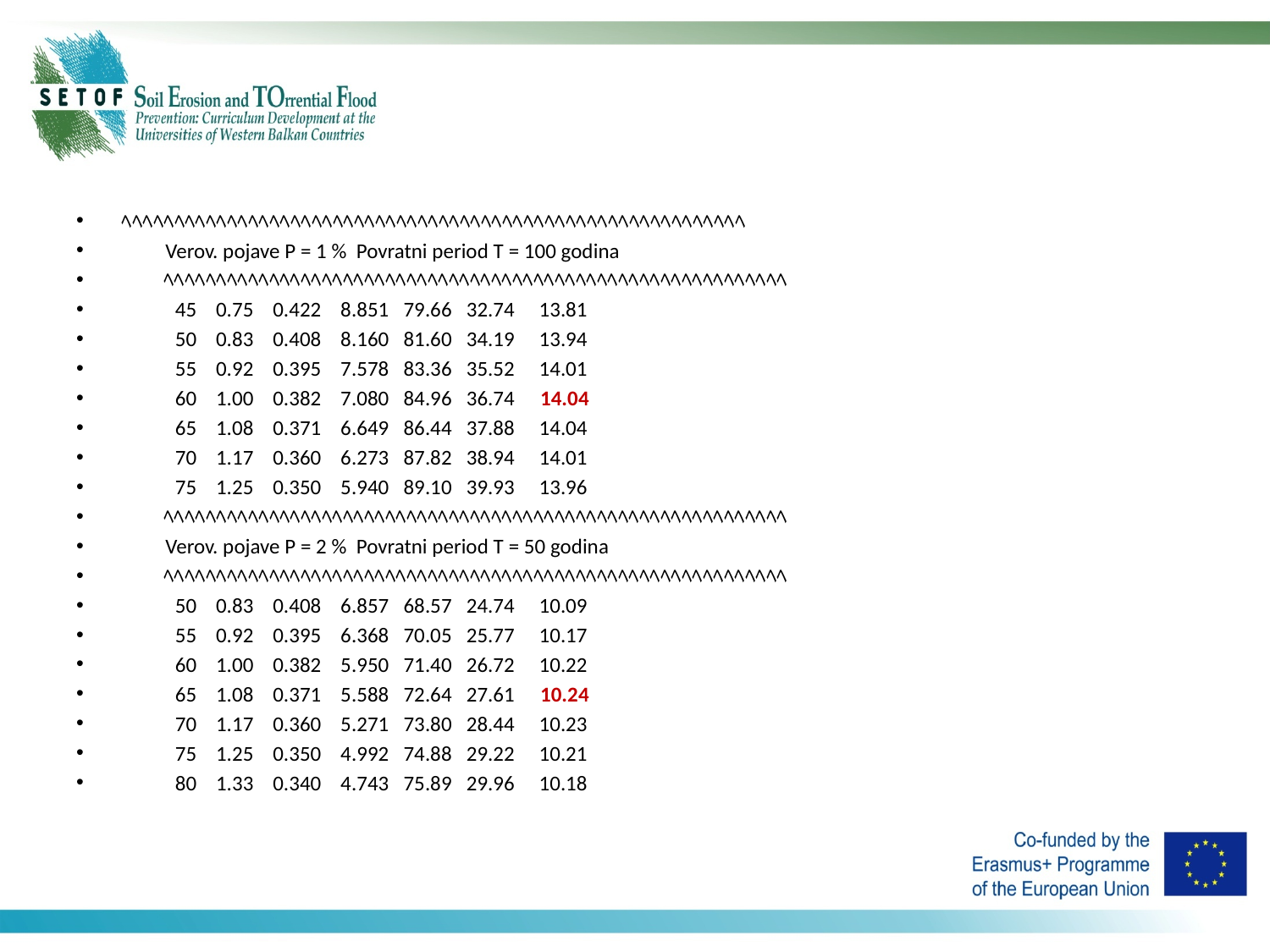

ﾍﾍﾍﾍﾍﾍﾍﾍﾍﾍﾍﾍﾍﾍﾍﾍﾍﾍﾍﾍﾍﾍﾍﾍﾍﾍﾍﾍﾍﾍﾍﾍﾍﾍﾍﾍﾍﾍﾍﾍﾍﾍﾍﾍﾍﾍﾍﾍﾍﾍﾍﾍﾍﾍﾍﾍﾍﾍﾍ
           Verov. pojave P = 1 %  Povratni period T = 100 godina
          ﾍﾍﾍﾍﾍﾍﾍﾍﾍﾍﾍﾍﾍﾍﾍﾍﾍﾍﾍﾍﾍﾍﾍﾍﾍﾍﾍﾍﾍﾍﾍﾍﾍﾍﾍﾍﾍﾍﾍﾍﾍﾍﾍﾍﾍﾍﾍﾍﾍﾍﾍﾍﾍﾍﾍﾍﾍﾍﾍ
             45    0.75    0.422    8.851   79.66   32.74     13.81
             50    0.83    0.408    8.160   81.60   34.19     13.94
             55    0.92    0.395    7.578   83.36   35.52     14.01
             60    1.00    0.382    7.080   84.96   36.74     14.04
             65    1.08    0.371    6.649   86.44   37.88     14.04
             70    1.17    0.360    6.273   87.82   38.94     14.01
             75    1.25    0.350    5.940   89.10   39.93     13.96
          ﾍﾍﾍﾍﾍﾍﾍﾍﾍﾍﾍﾍﾍﾍﾍﾍﾍﾍﾍﾍﾍﾍﾍﾍﾍﾍﾍﾍﾍﾍﾍﾍﾍﾍﾍﾍﾍﾍﾍﾍﾍﾍﾍﾍﾍﾍﾍﾍﾍﾍﾍﾍﾍﾍﾍﾍﾍﾍﾍ
           Verov. pojave P = 2 %  Povratni period T = 50 godina
          ﾍﾍﾍﾍﾍﾍﾍﾍﾍﾍﾍﾍﾍﾍﾍﾍﾍﾍﾍﾍﾍﾍﾍﾍﾍﾍﾍﾍﾍﾍﾍﾍﾍﾍﾍﾍﾍﾍﾍﾍﾍﾍﾍﾍﾍﾍﾍﾍﾍﾍﾍﾍﾍﾍﾍﾍﾍﾍﾍ
             50    0.83    0.408    6.857   68.57   24.74     10.09
             55    0.92    0.395    6.368   70.05   25.77     10.17
             60    1.00    0.382    5.950   71.40   26.72     10.22
             65    1.08    0.371    5.588   72.64   27.61     10.24
             70    1.17    0.360    5.271   73.80   28.44     10.23
             75    1.25    0.350    4.992   74.88   29.22     10.21
             80    1.33    0.340    4.743   75.89   29.96     10.18